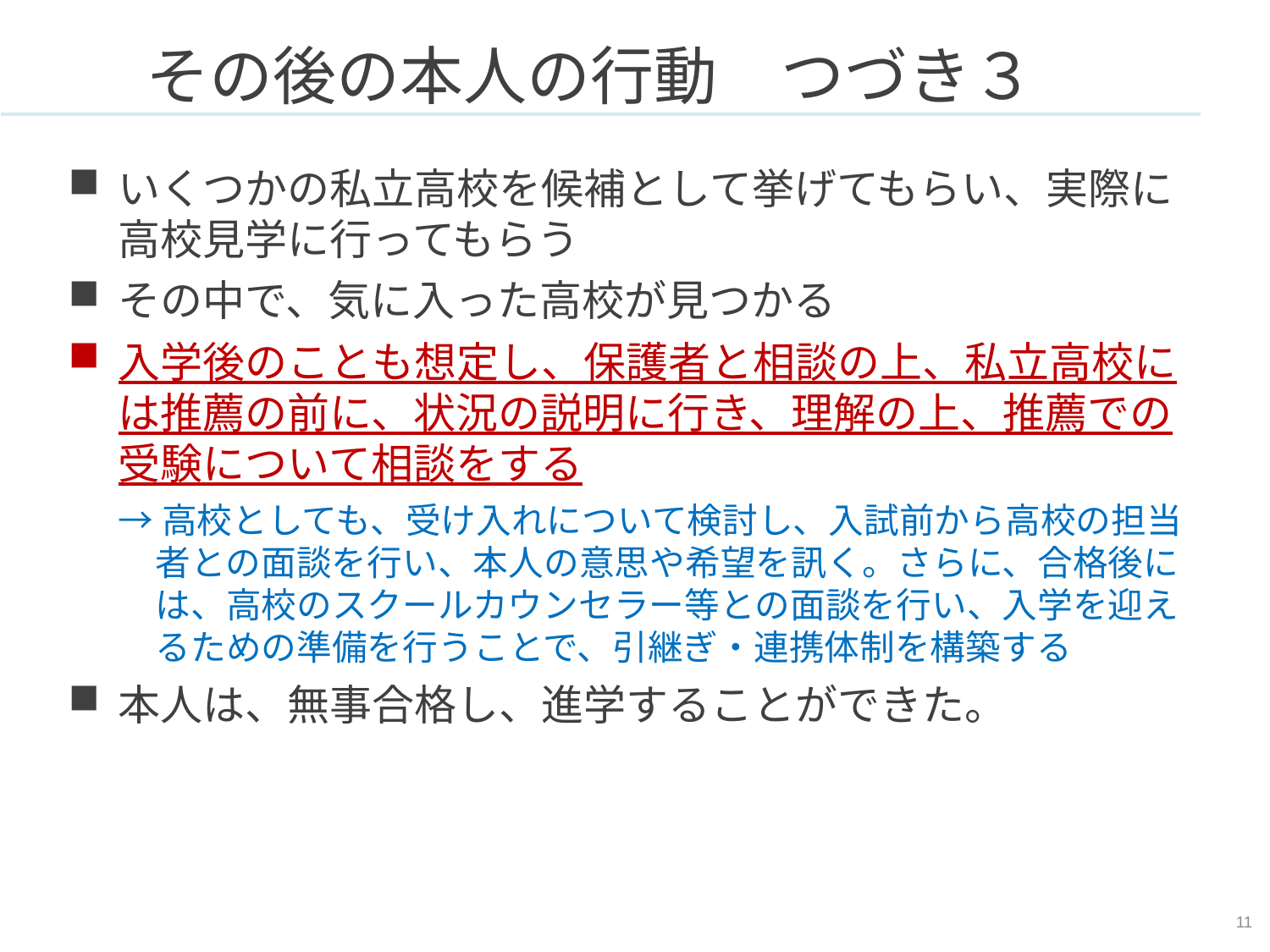

# その後の本人の行動　つづき３
いくつかの私立高校を候補として挙げてもらい、実際に高校見学に行ってもらう
その中で、気に入った高校が見つかる
入学後のことも想定し、保護者と相談の上、私立高校には推薦の前に、状況の説明に行き、理解の上、推薦での受験について相談をする
→高校としても、受け入れについて検討し、入試前から高校の担当者との面談を行い、本人の意思や希望を訊く。さらに、合格後には、高校のスクールカウンセラー等との面談を行い、入学を迎えるための準備を行うことで、引継ぎ・連携体制を構築する
本人は、無事合格し、進学することができた。
11